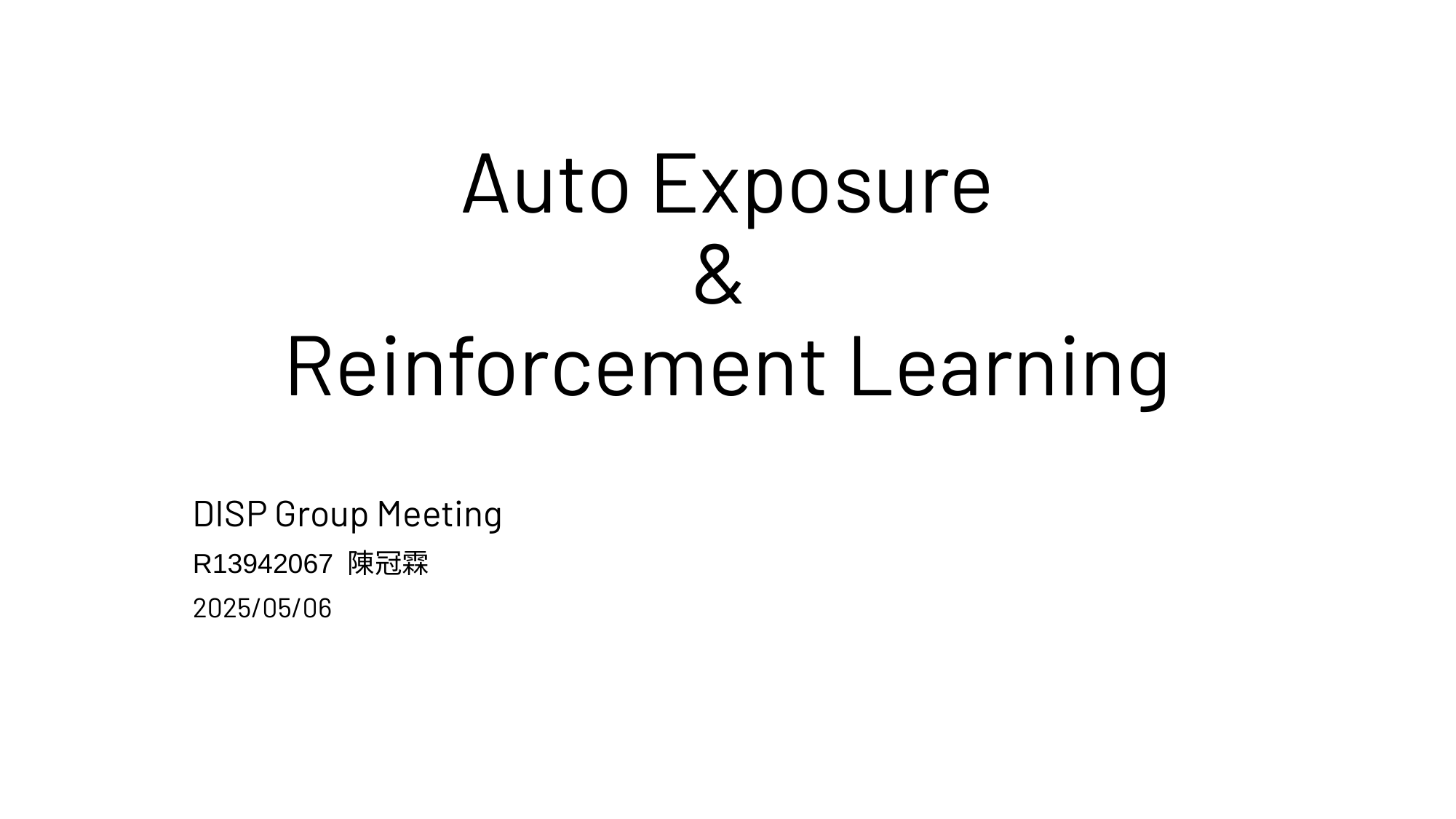

# Auto Exposure & Reinforcement Learning
DISP Group Meeting
R13942067 陳冠霖
2025/05/06